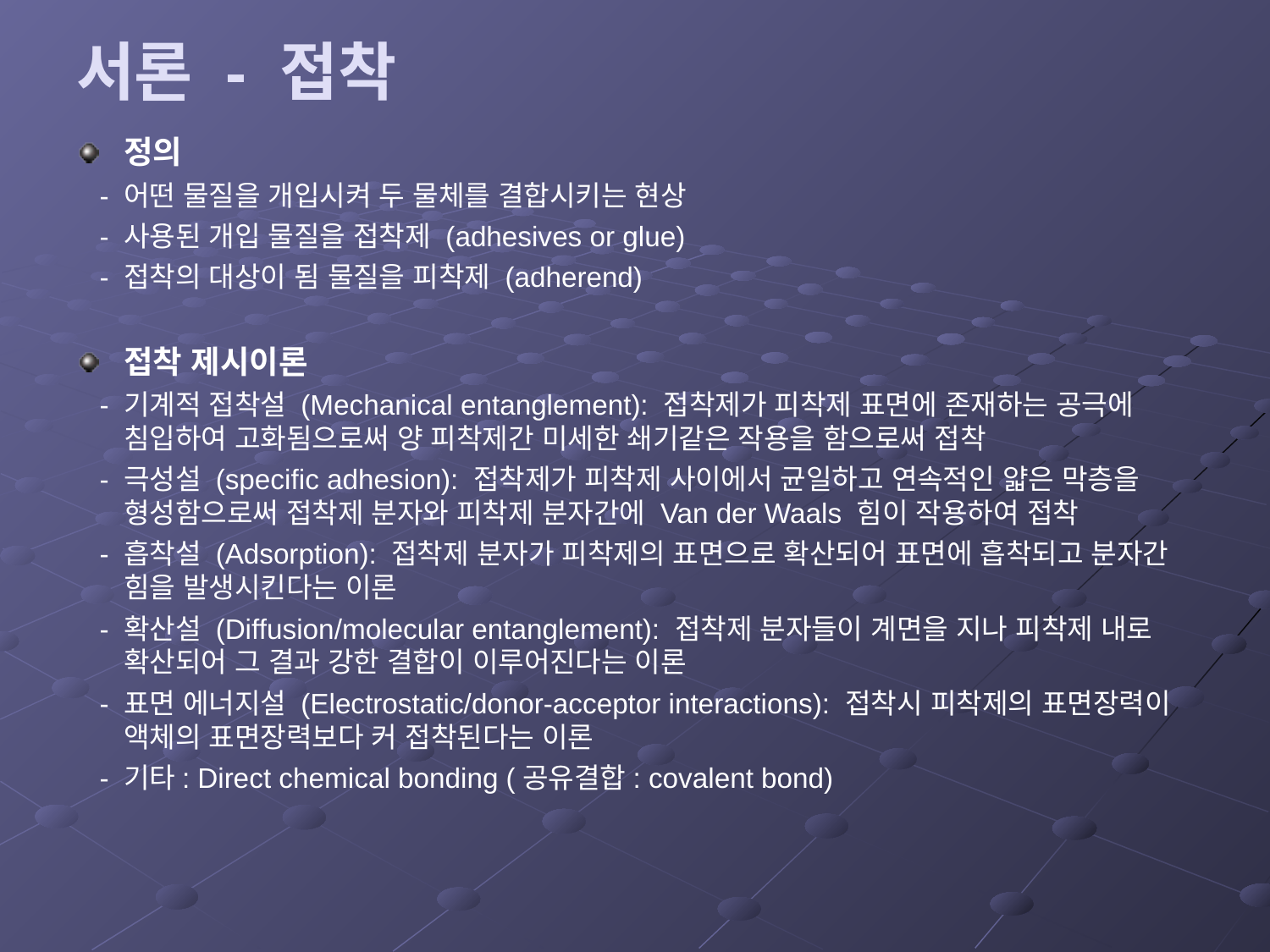

# 서론 - 접착
정의
   - 어떤 물질을 개입시켜 두 물체를 결합시키는 현상
   - 사용된 개입 물질을 접착제 (adhesives or glue)
   - 접착의 대상이 됨 물질을 피착제 (adherend)

접착 제시이론
   - 기계적 접착설 (Mechanical entanglement): 접착제가 피착제 표면에 존재하는 공극에 침입하여 고화됨으로써 양 피착제간 미세한 쇄기같은 작용을 함으로써 접착
   - 극성설 (specific adhesion): 접착제가 피착제 사이에서 균일하고 연속적인 얇은 막층을 형성함으로써 접착제 분자와 피착제 분자간에 Van der Waals 힘이 작용하여 접착
   - 흡착설 (Adsorption): 접착제 분자가 피착제의 표면으로 확산되어 표면에 흡착되고 분자간 힘을 발생시킨다는 이론
   - 확산설 (Diffusion/molecular entanglement): 접착제 분자들이 계면을 지나 피착제 내로 확산되어 그 결과 강한 결합이 이루어진다는 이론
   - 표면 에너지설 (Electrostatic/donor-acceptor interactions): 접착시 피착제의 표면장력이 액체의 표면장력보다 커 접착된다는 이론
   - 기타: Direct chemical bonding (공유결합: covalent bond)